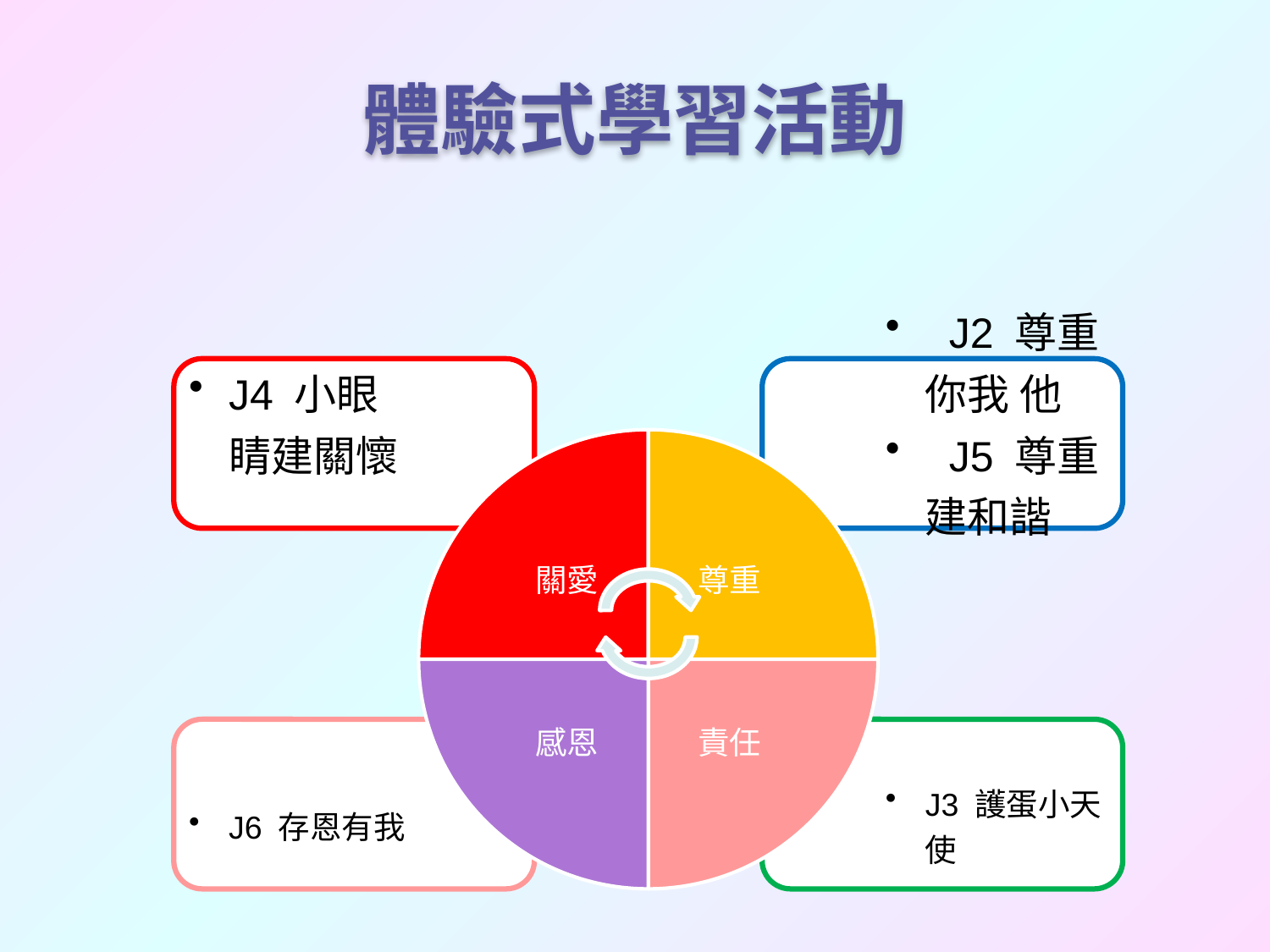

# 體驗式學習活動
關愛
尊重
  J2 尊重你我 他
責任
J3 護蛋小天使
感恩
J6 存恩有我
  J5 尊重建和諧
J4 小眼睛建關懷